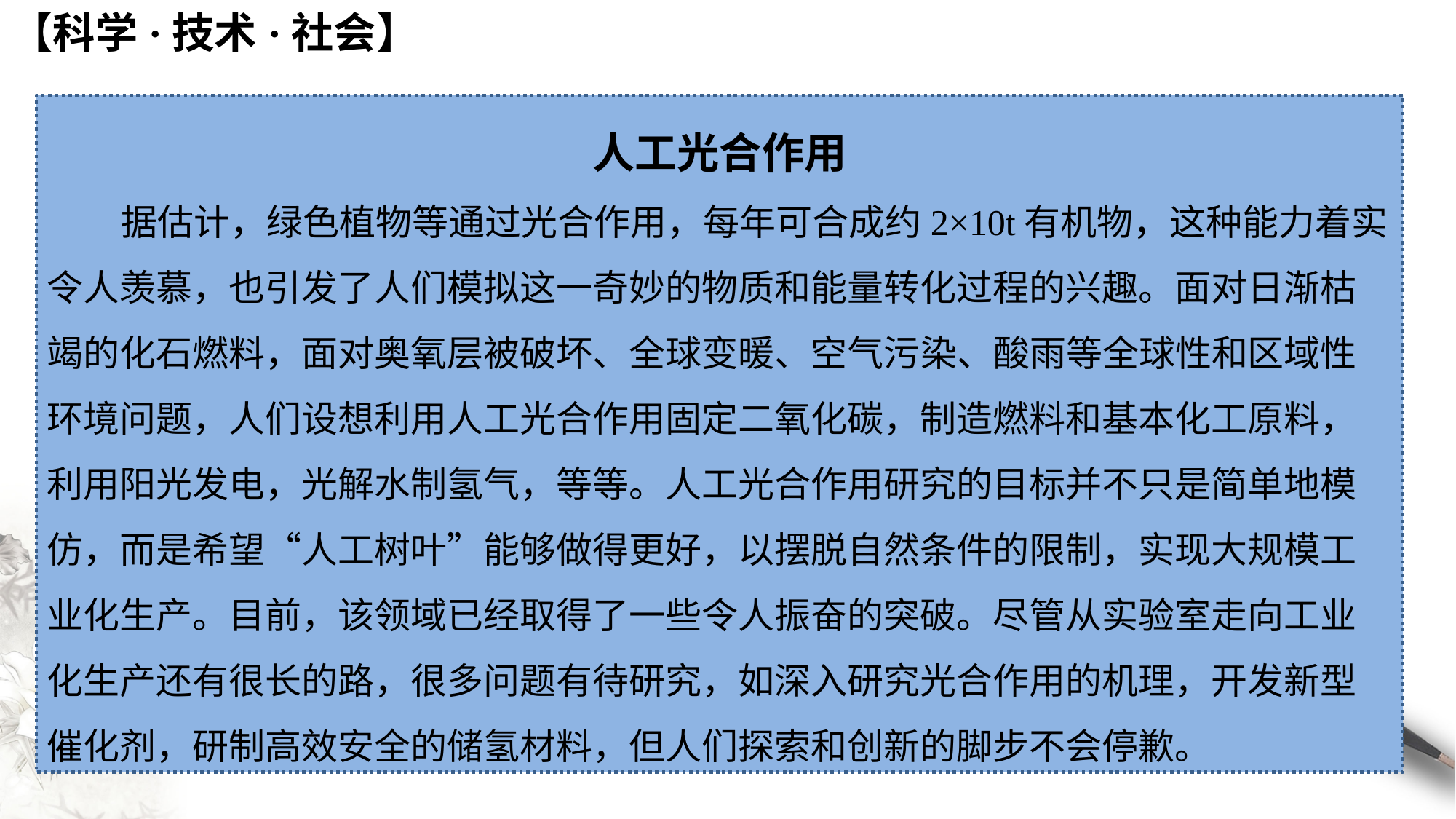

【科学·技术·社会】
人工光合作用
        据估计，绿色植物等通过光合作用，每年可合成约2×10t有机物，这种能力着实令人羡慕，也引发了人们模拟这一奇妙的物质和能量转化过程的兴趣。面对日渐枯竭的化石燃料，面对奥氧层被破坏、全球变暖、空气污染、酸雨等全球性和区域性环境问题，人们设想利用人工光合作用固定二氧化碳，制造燃料和基本化工原料，利用阳光发电，光解水制氢气，等等。人工光合作用研究的目标并不只是简单地模仿，而是希望“人工树叶”能够做得更好，以摆脱自然条件的限制，实现大规模工业化生产。目前，该领域已经取得了一些令人振奋的突破。尽管从实验室走向工业化生产还有很长的路，很多问题有待研究，如深入研究光合作用的机理，开发新型催化剂，研制高效安全的储氢材料，但人们探索和创新的脚步不会停歉。